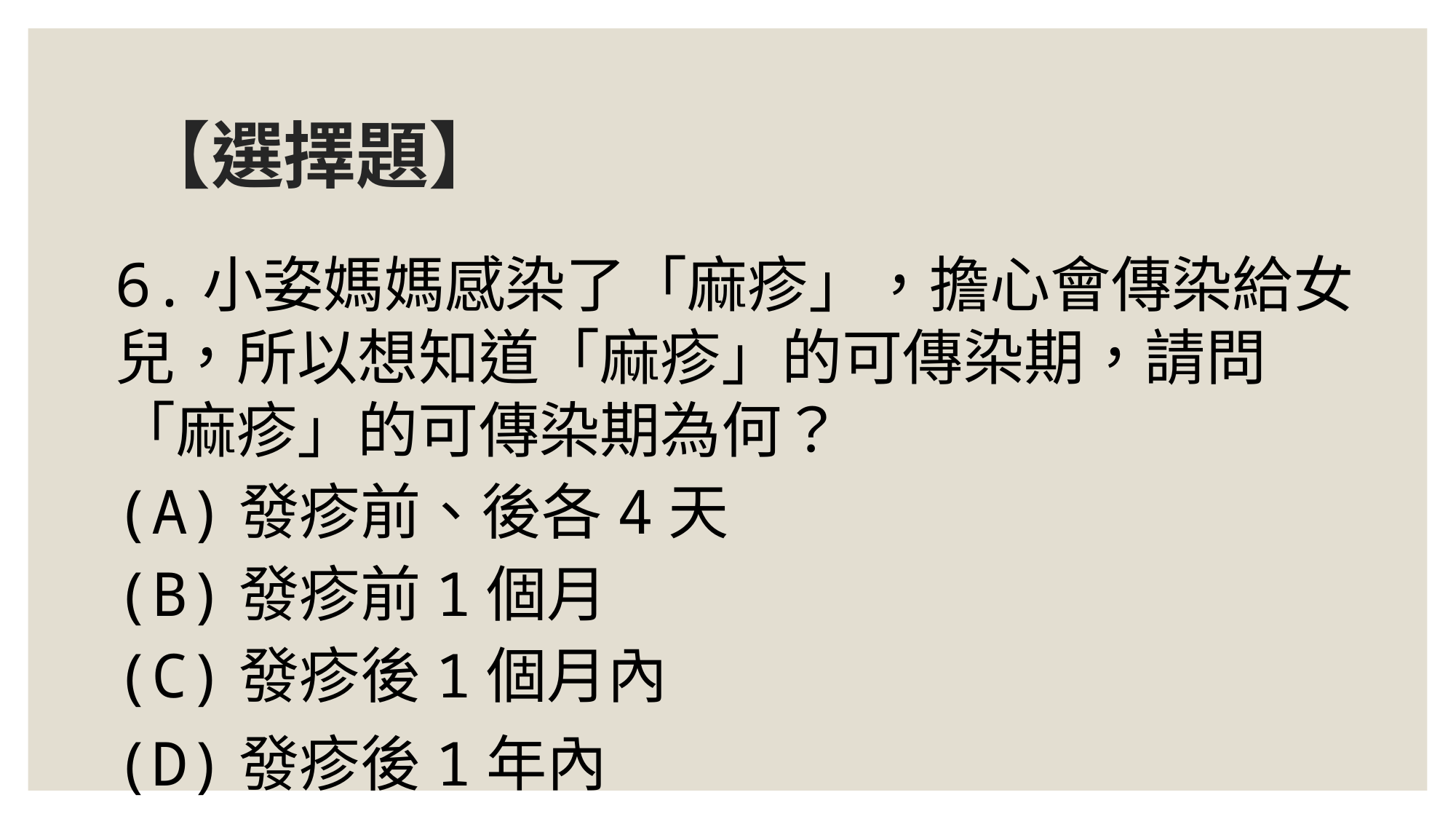

# 【選擇題】
6.小姿媽媽感染了「麻疹」，擔心會傳染給女兒，所以想知道「麻疹」的可傳染期，請問「麻疹」的可傳染期為何？
(A)發疹前、後各4天
(B)發疹前1個月
(C)發疹後1個月內
(D)發疹後1年內